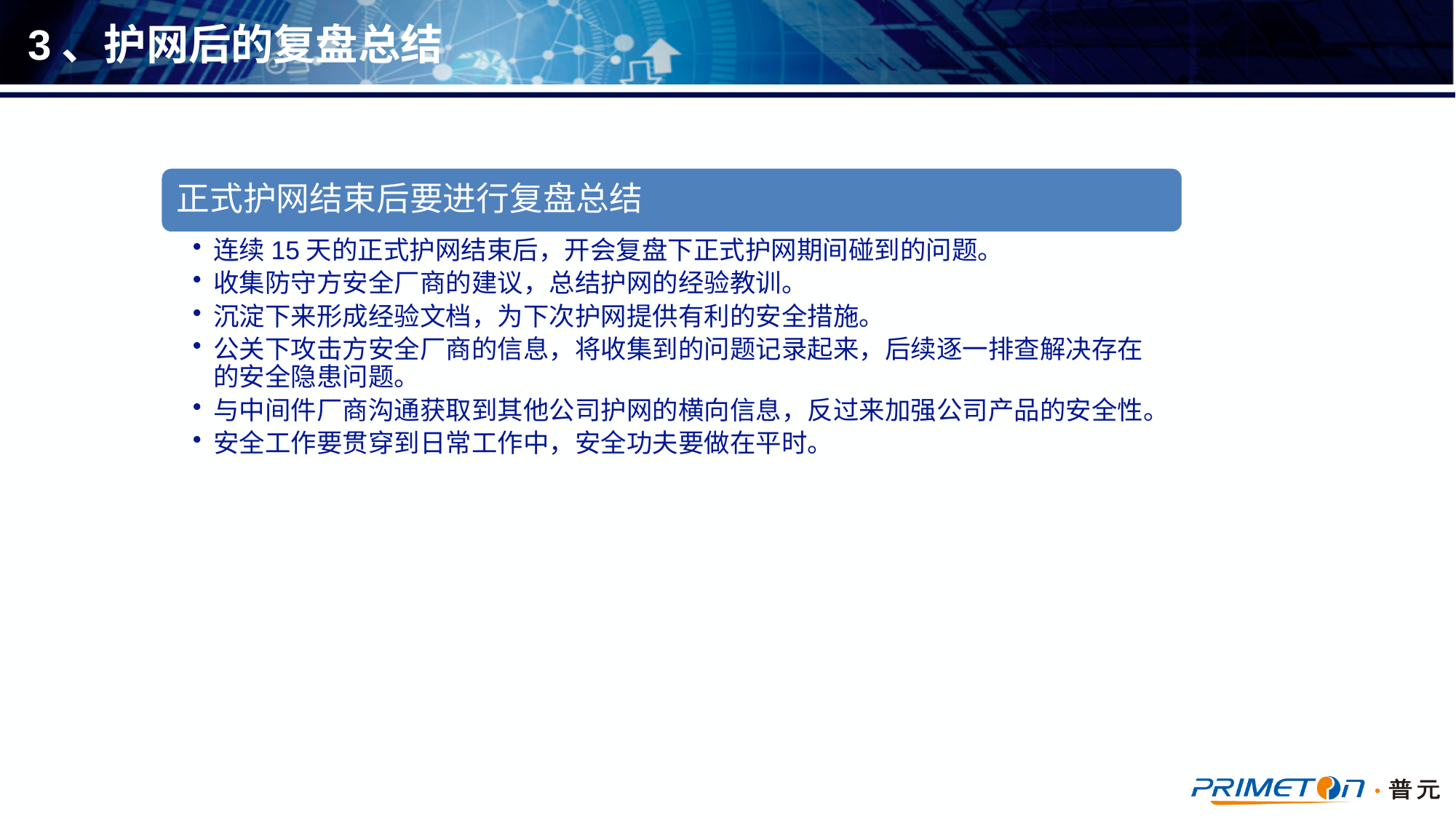

# 3、护网后的复盘总结
正式护网结束后要进行复盘总结
连续15天的正式护网结束后，开会复盘下正式护网期间碰到的问题。
收集防守方安全厂商的建议，总结护网的经验教训。
沉淀下来形成经验文档，为下次护网提供有利的安全措施。
公关下攻击方安全厂商的信息，将收集到的问题记录起来，后续逐一排查解决存在的安全隐患问题。
与中间件厂商沟通获取到其他公司护网的横向信息，反过来加强公司产品的安全性。
安全工作要贯穿到日常工作中，安全功夫要做在平时。